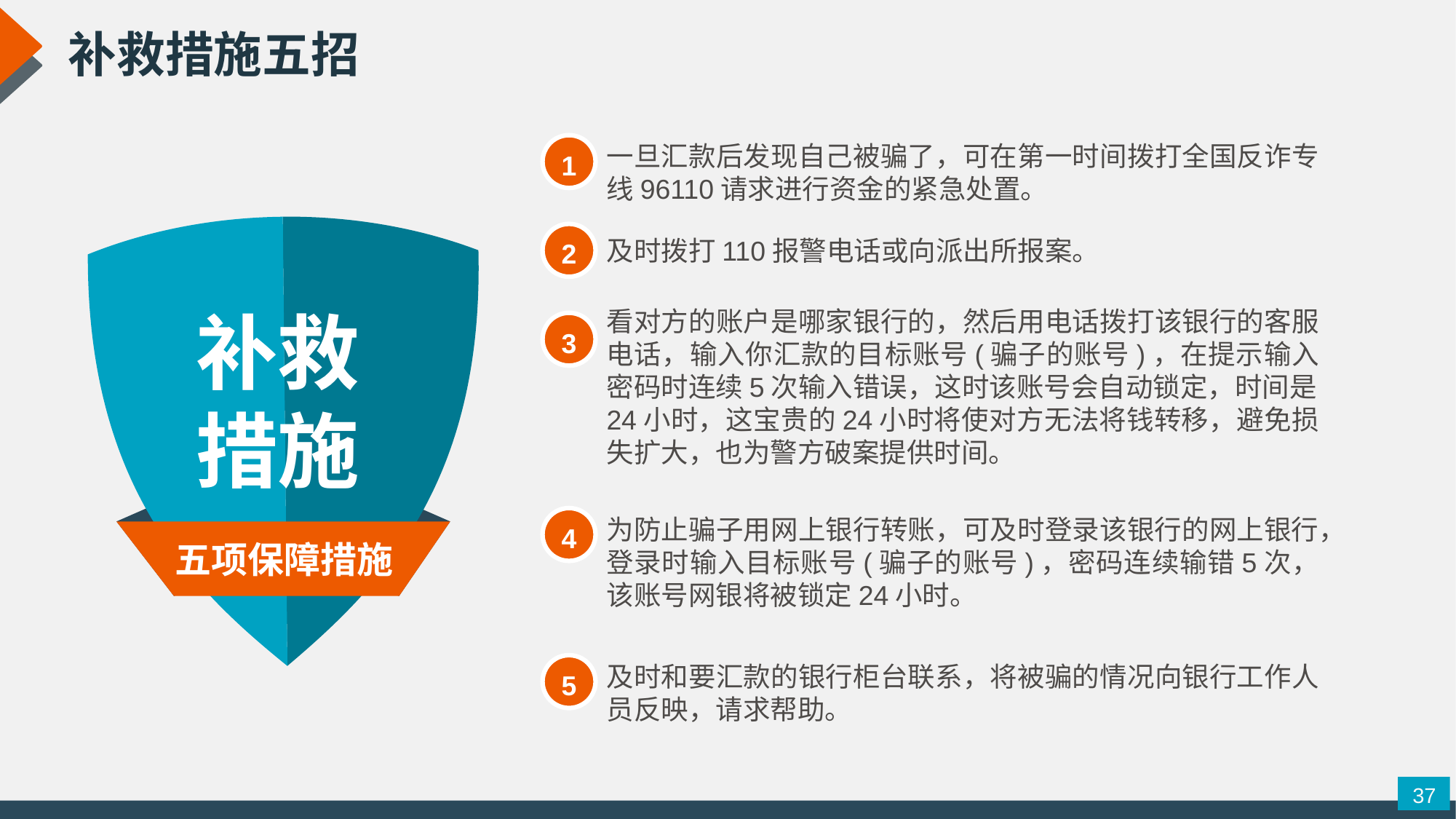

补救措施五招

一旦汇款后发现自己被骗了，可在第一时间拨打全国反诈专线96110请求进行资金的紧急处置。
1

2
及时拨打110报警电话或向派出所报案。
补救措施
看对方的账户是哪家银行的，然后用电话拨打该银行的客服电话，输入你汇款的目标账号(骗子的账号)，在提示输入密码时连续5次输入错误，这时该账号会自动锁定，时间是24小时，这宝贵的24小时将使对方无法将钱转移，避免损失扩大，也为警方破案提供时间。
3

为防止骗子用网上银行转账，可及时登录该银行的网上银行，登录时输入目标账号(骗子的账号)，密码连续输错5次，该账号网银将被锁定24小时。
4

五项保障措施
及时和要汇款的银行柜台联系，将被骗的情况向银行工作人员反映，请求帮助。
5